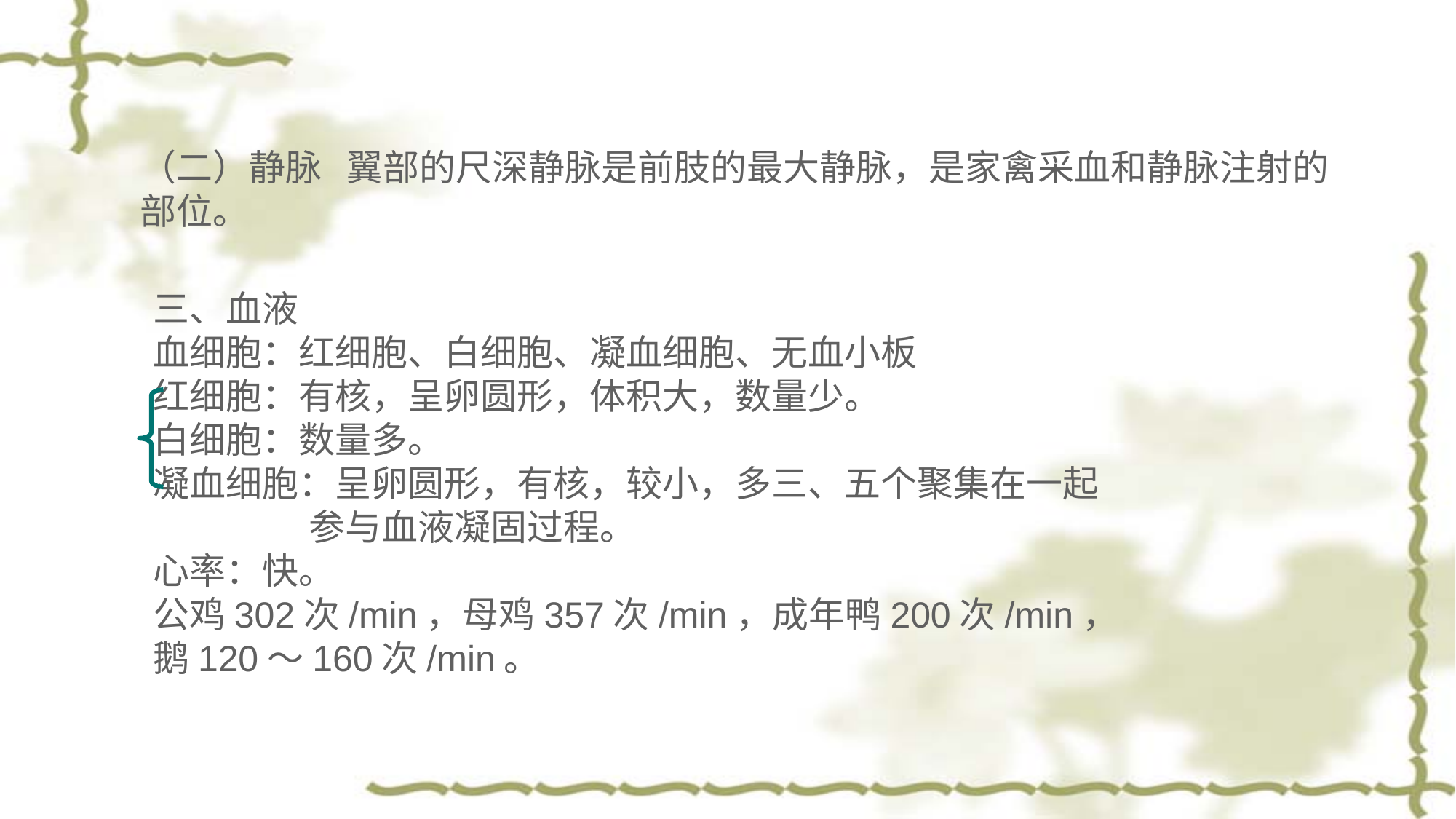

（二）静脉   翼部的尺深静脉是前肢的最大静脉，是家禽采血和静脉注射的部位。
三、血液
血细胞：红细胞、白细胞、凝血细胞、无血小板
红细胞：有核，呈卵圆形，体积大，数量少。
白细胞：数量多。
凝血细胞：呈卵圆形，有核，较小，多三、五个聚集在一起
                  参与血液凝固过程。
心率：快。
公鸡302次/min，母鸡357次/min，成年鸭200次/min，
鹅120～160次/min。